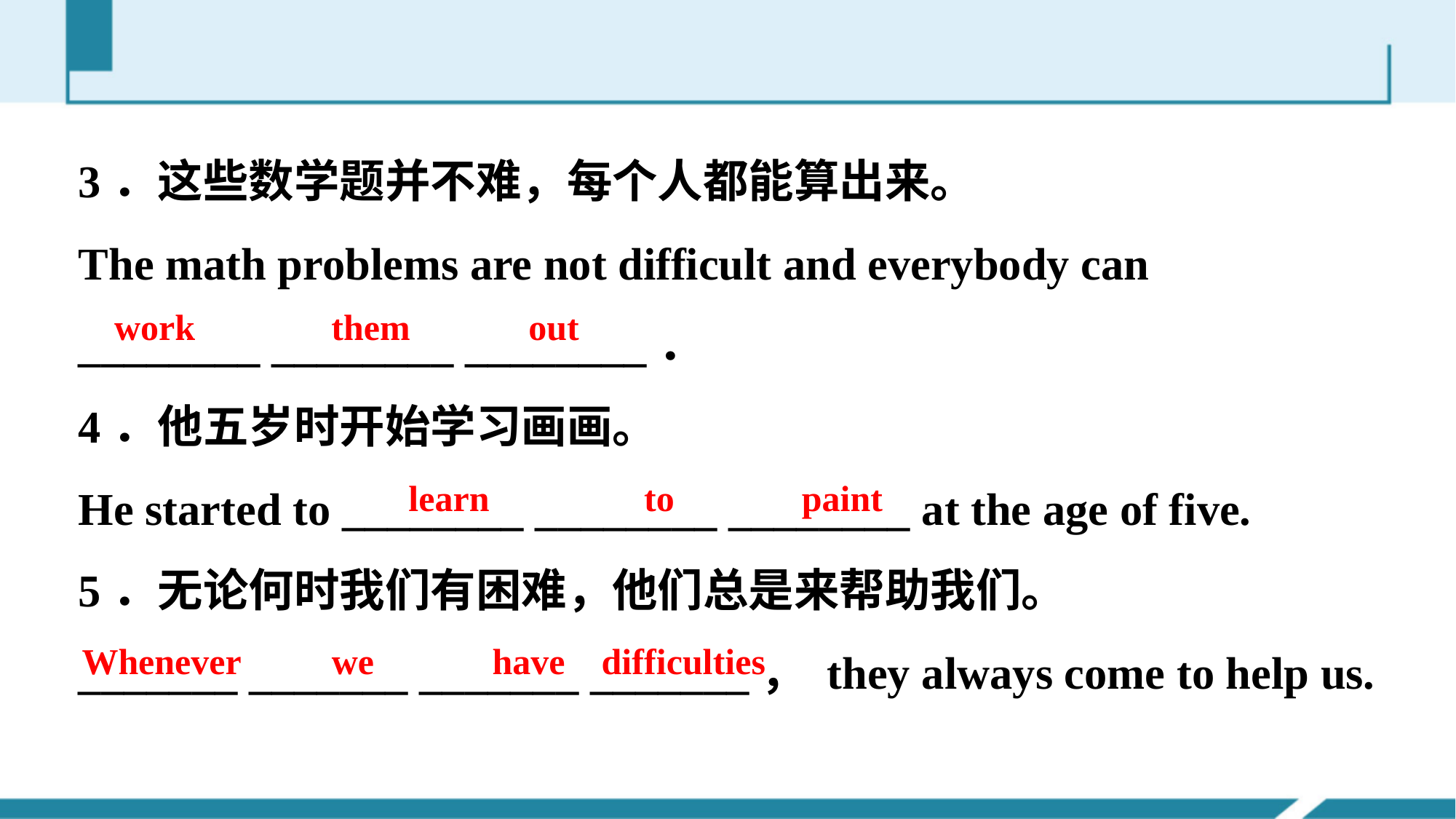

3．这些数学题并不难，每个人都能算出来。
The math problems are not difficult and everybody can
________ ________ ________．
4．他五岁时开始学习画画。
He started to ________ ________ ________ at the age of five.
5．无论何时我们有困难，他们总是来帮助我们。
_______ _______ _______ _______， they always come to help us.
work               them             out
learn                 to              paint
Whenever          we             have    difficulties